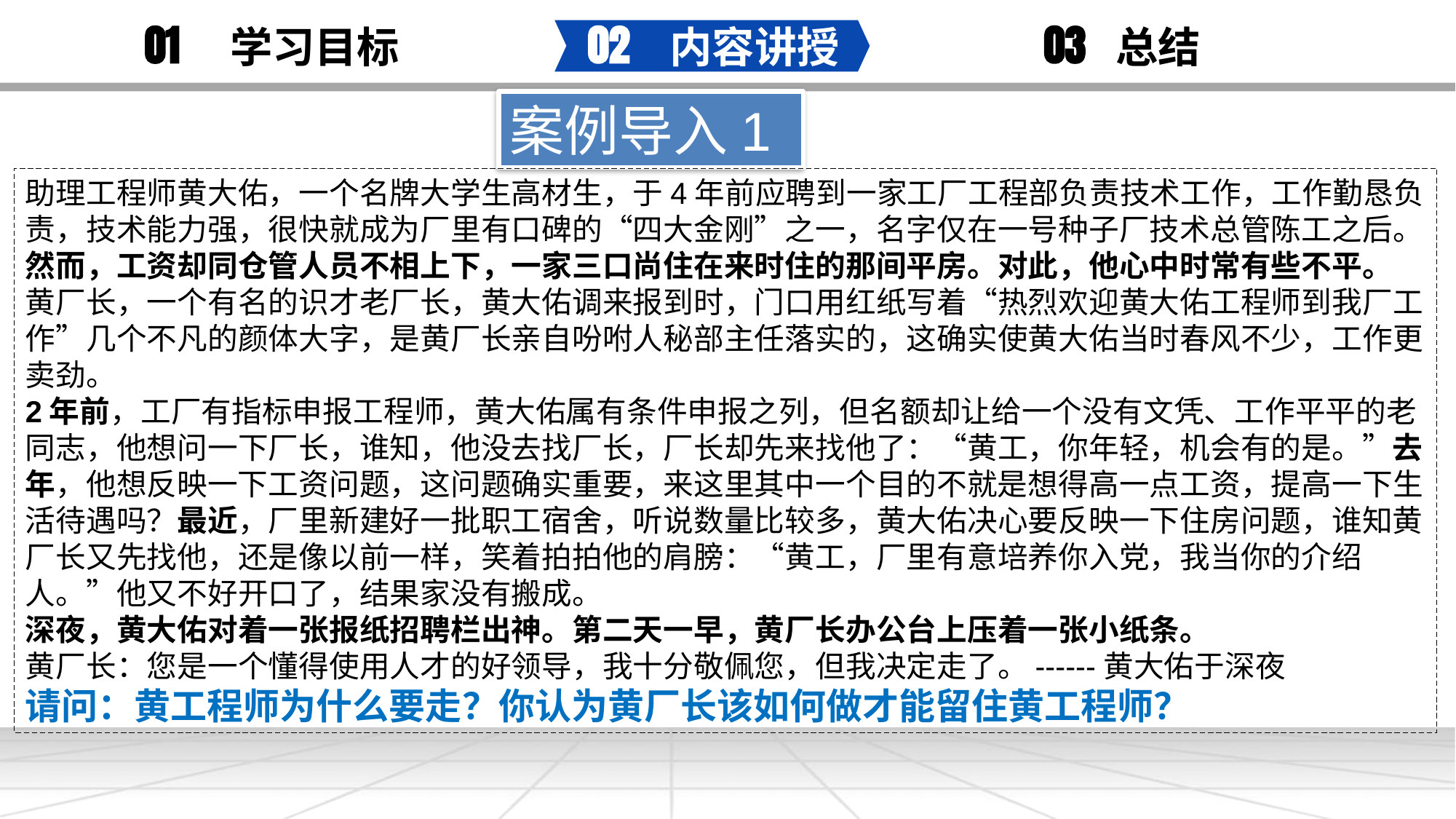

02   内容讲授
03  总结
01    学习目标

案例导入1
助理工程师黄大佑，一个名牌大学生高材生，于4年前应聘到一家工厂工程部负责技术工作，工作勤恳负责，技术能力强，很快就成为厂里有口碑的“四大金刚”之一，名字仅在一号种子厂技术总管陈工之后。然而，工资却同仓管人员不相上下，一家三口尚住在来时住的那间平房。对此，他心中时常有些不平。
黄厂长，一个有名的识才老厂长，黄大佑调来报到时，门口用红纸写着“热烈欢迎黄大佑工程师到我厂工作”几个不凡的颜体大字，是黄厂长亲自吩咐人秘部主任落实的，这确实使黄大佑当时春风不少，工作更卖劲。
2年前，工厂有指标申报工程师，黄大佑属有条件申报之列，但名额却让给一个没有文凭、工作平平的老同志，他想问一下厂长，谁知，他没去找厂长，厂长却先来找他了：“黄工，你年轻，机会有的是。”去年，他想反映一下工资问题，这问题确实重要，来这里其中一个目的不就是想得高一点工资，提高一下生活待遇吗？最近，厂里新建好一批职工宿舍，听说数量比较多，黄大佑决心要反映一下住房问题，谁知黄厂长又先找他，还是像以前一样，笑着拍拍他的肩膀：“黄工，厂里有意培养你入党，我当你的介绍人。”他又不好开口了，结果家没有搬成。
深夜，黄大佑对着一张报纸招聘栏出神。第二天一早，黄厂长办公台上压着一张小纸条。
黄厂长：您是一个懂得使用人才的好领导，我十分敬佩您，但我决定走了。------黄大佑于深夜
请问：黄工程师为什么要走？你认为黄厂长该如何做才能留住黄工程师？